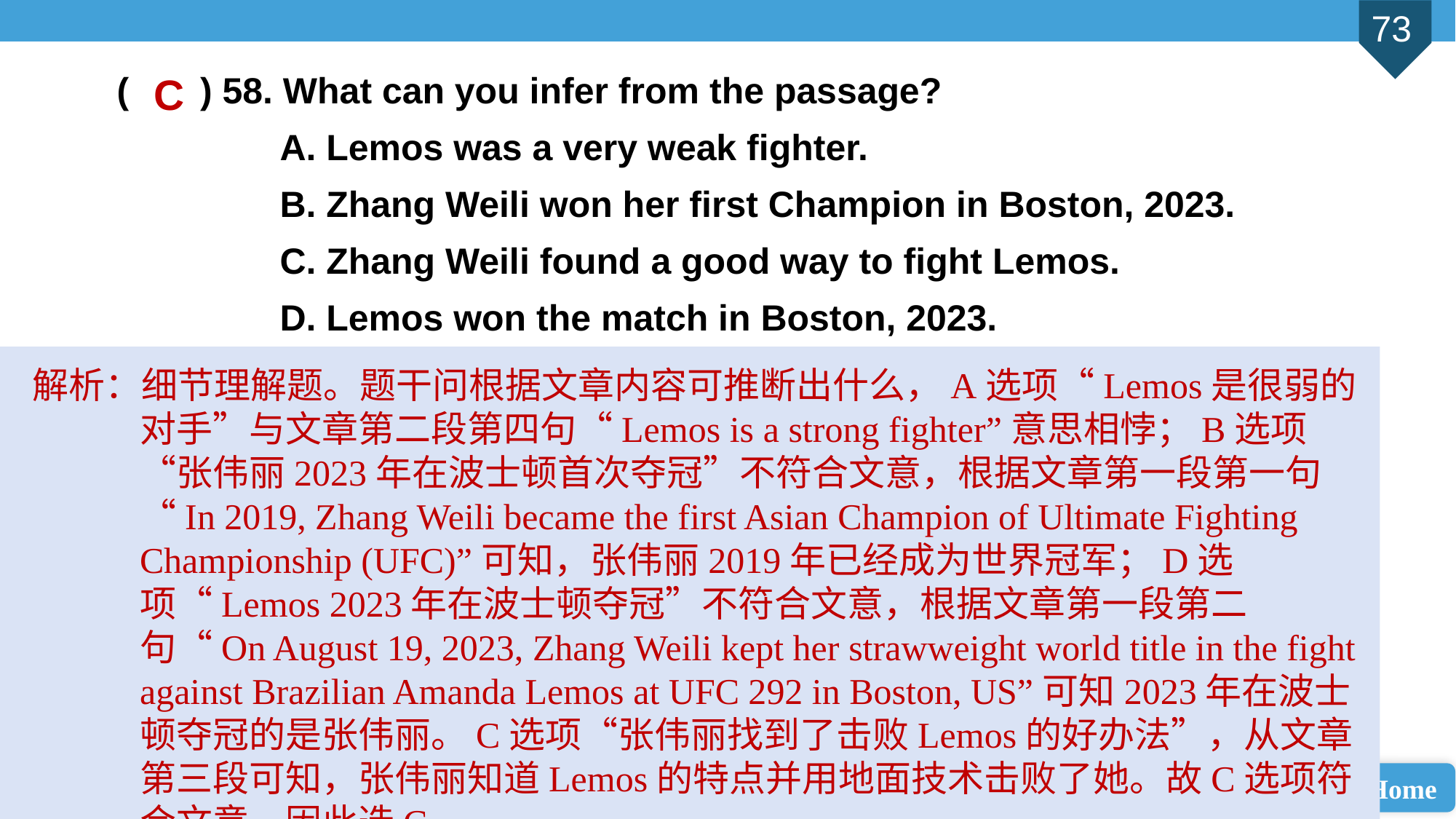

(       ) 58. What can you infer from the passage?
                A. Lemos was a very weak fighter.
                B. Zhang Weili won her first Champion in Boston, 2023.
                C. Zhang Weili found a good way to fight Lemos.
                D. Lemos won the match in Boston, 2023.
C

解析：细节理解题。题干问根据文章内容可推断出什么，A选项“Lemos是很弱的对手”与文章第二段第四句“Lemos is a strong fighter”意思相悖；B选项“张伟丽2023年在波士顿首次夺冠”不符合文意，根据文章第一段第一句“In 2019, Zhang Weili became the first Asian Champion of Ultimate Fighting Championship (UFC)”可知，张伟丽2019年已经成为世界冠军；D选项“Lemos 2023年在波士顿夺冠”不符合文意，根据文章第一段第二句“On August 19, 2023, Zhang Weili kept her strawweight world title in the fight against Brazilian Amanda Lemos at UFC 292 in Boston, US”可知2023年在波士顿夺冠的是张伟丽。C选项“张伟丽找到了击败Lemos的好办法”，从文章第三段可知，张伟丽知道Lemos的特点并用地面技术击败了她。故C选项符合文意。因此选C。